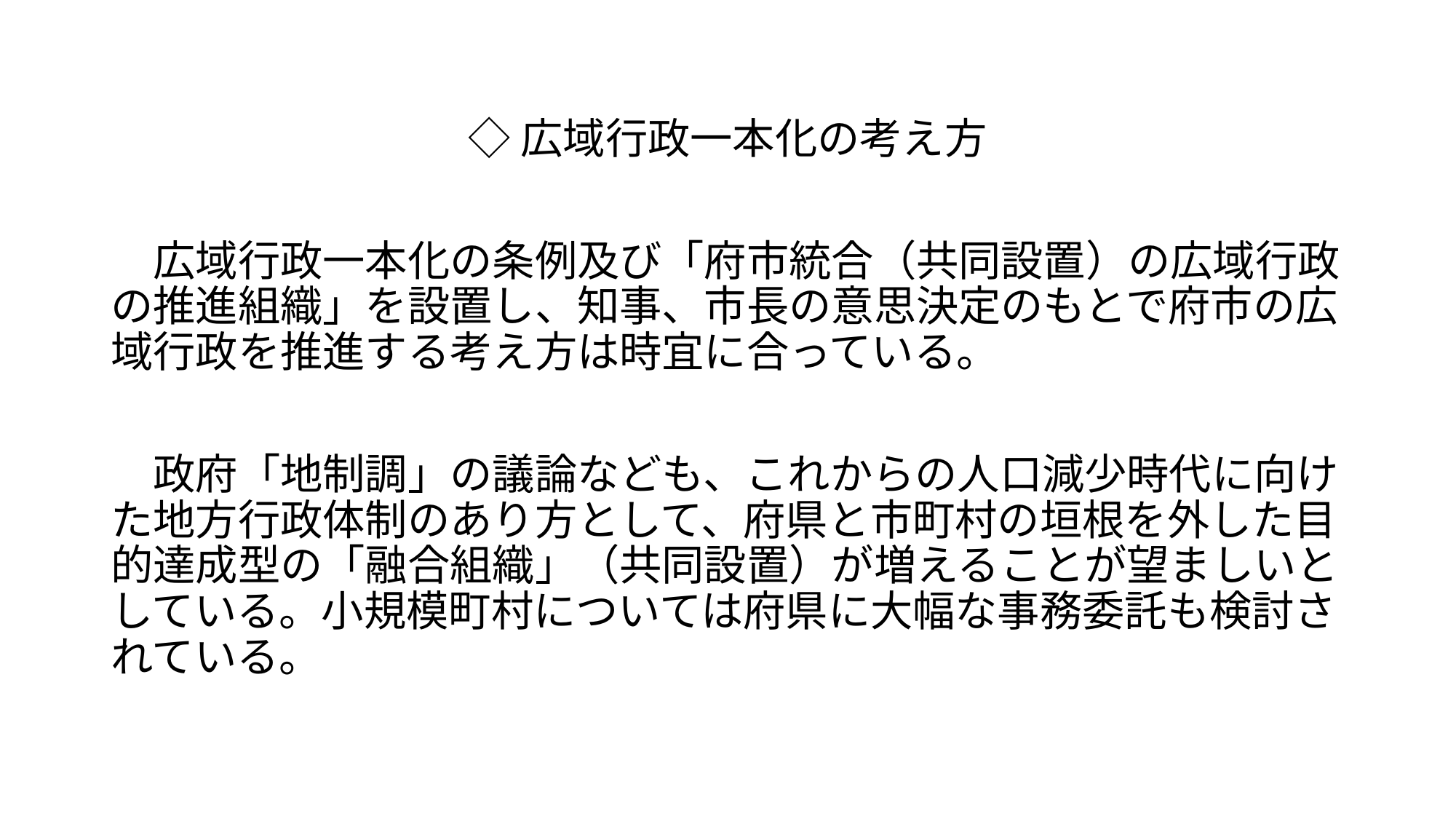

◇広域行政一本化の考え方

　広域行政一本化の条例及び「府市統合（共同設置）の広域行政の推進組織」を設置し、知事、市長の意思決定のもとで府市の広域行政を推進する考え方は時宜に合っている。

　政府「地制調」の議論なども、これからの人口減少時代に向けた地方行政体制のあり方として、府県と市町村の垣根を外した目的達成型の「融合組織」（共同設置）が増えることが望ましいとしている。小規模町村については府県に大幅な事務委託も検討されている。